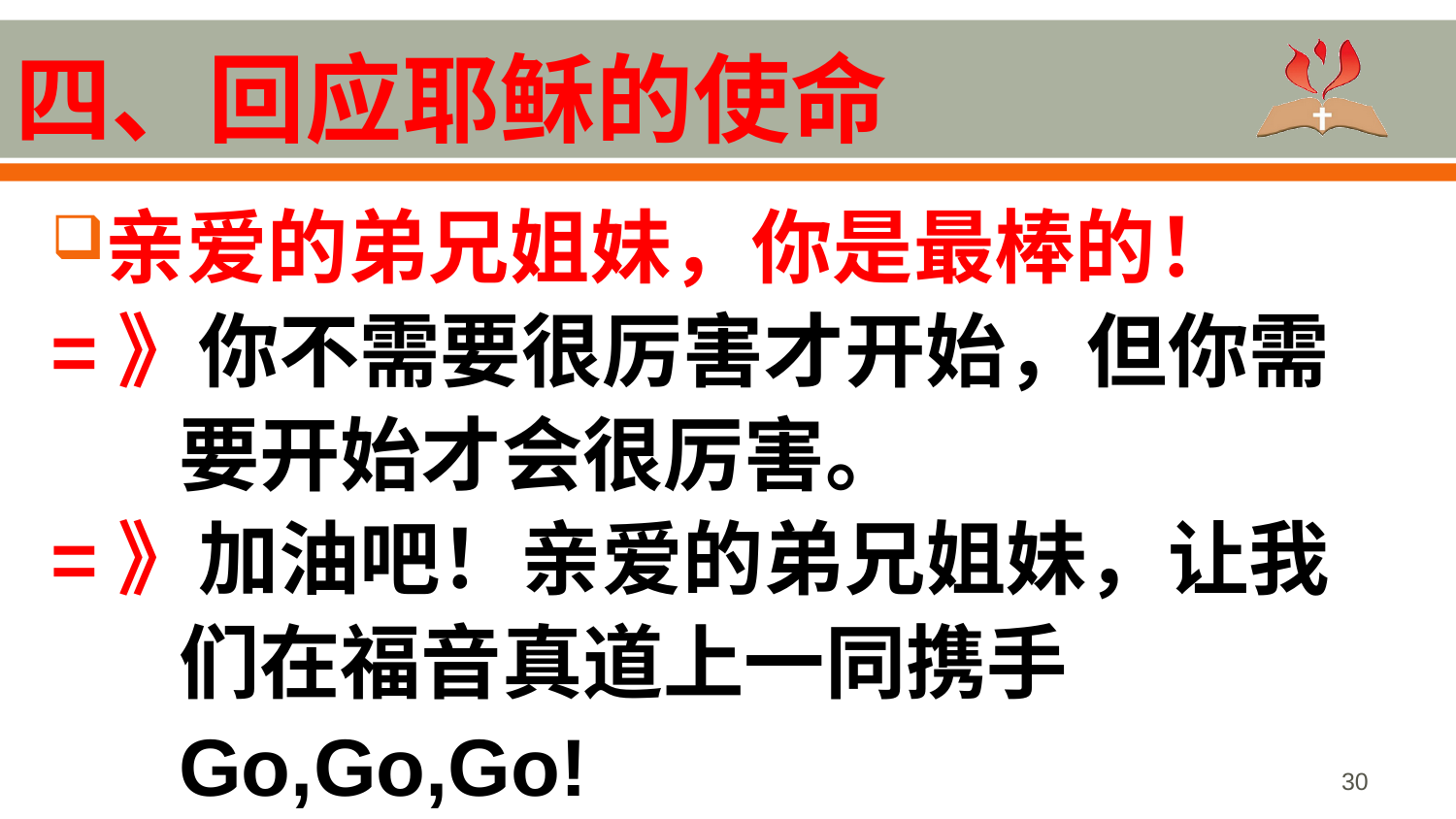

# 四、回应耶稣的使命
亲爱的弟兄姐妹，你是最棒的！
=》你不需要很厉害才开始，但你需要开始才会很厉害。
=》加油吧！亲爱的弟兄姐妹，让我们在福音真道上一同携手Go,Go,Go!
30